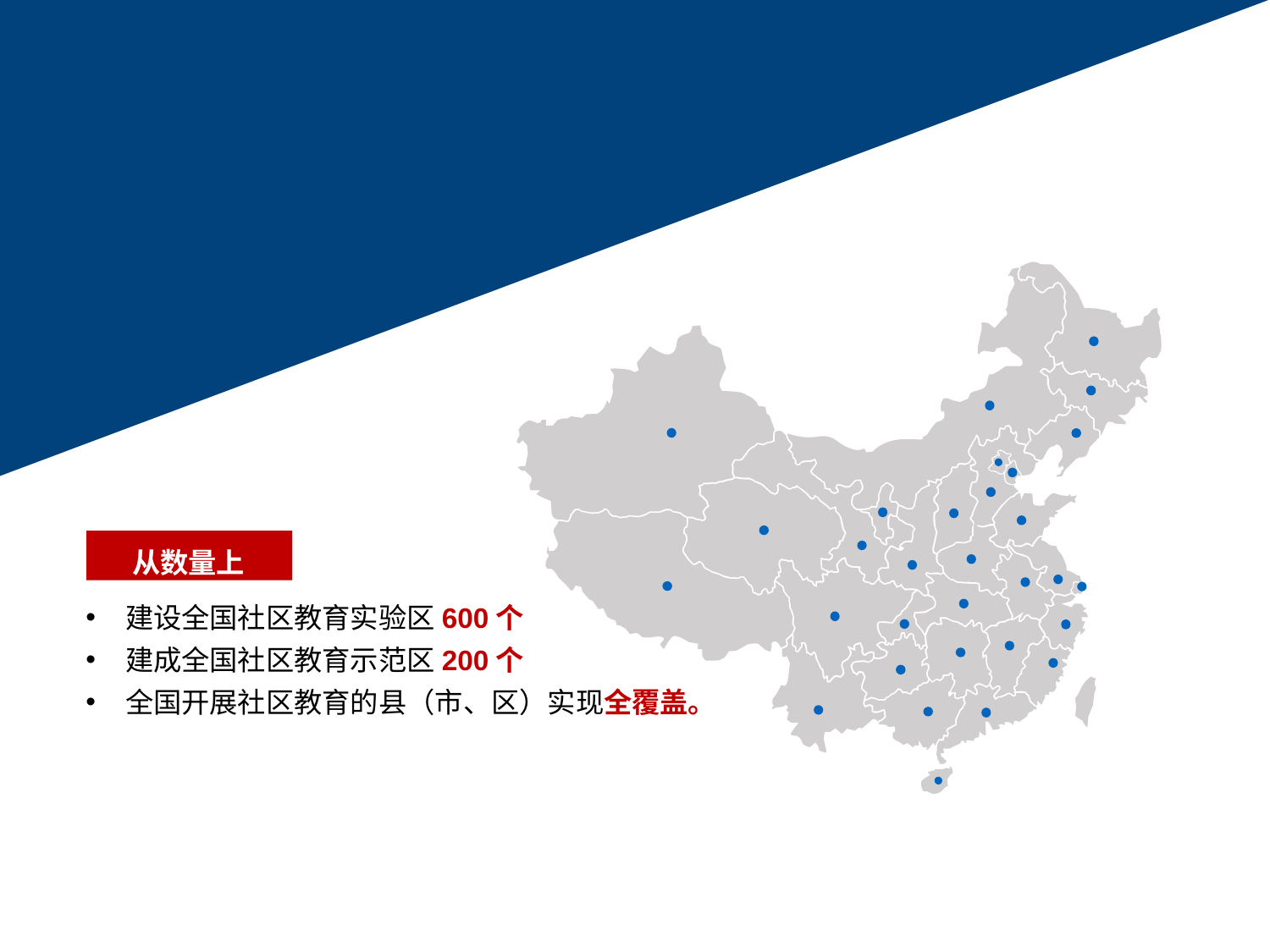

从数量上

建设全国社区教育实验区600个
建成全国社区教育示范区200个
全国开展社区教育的县（市、区）实现全覆盖。